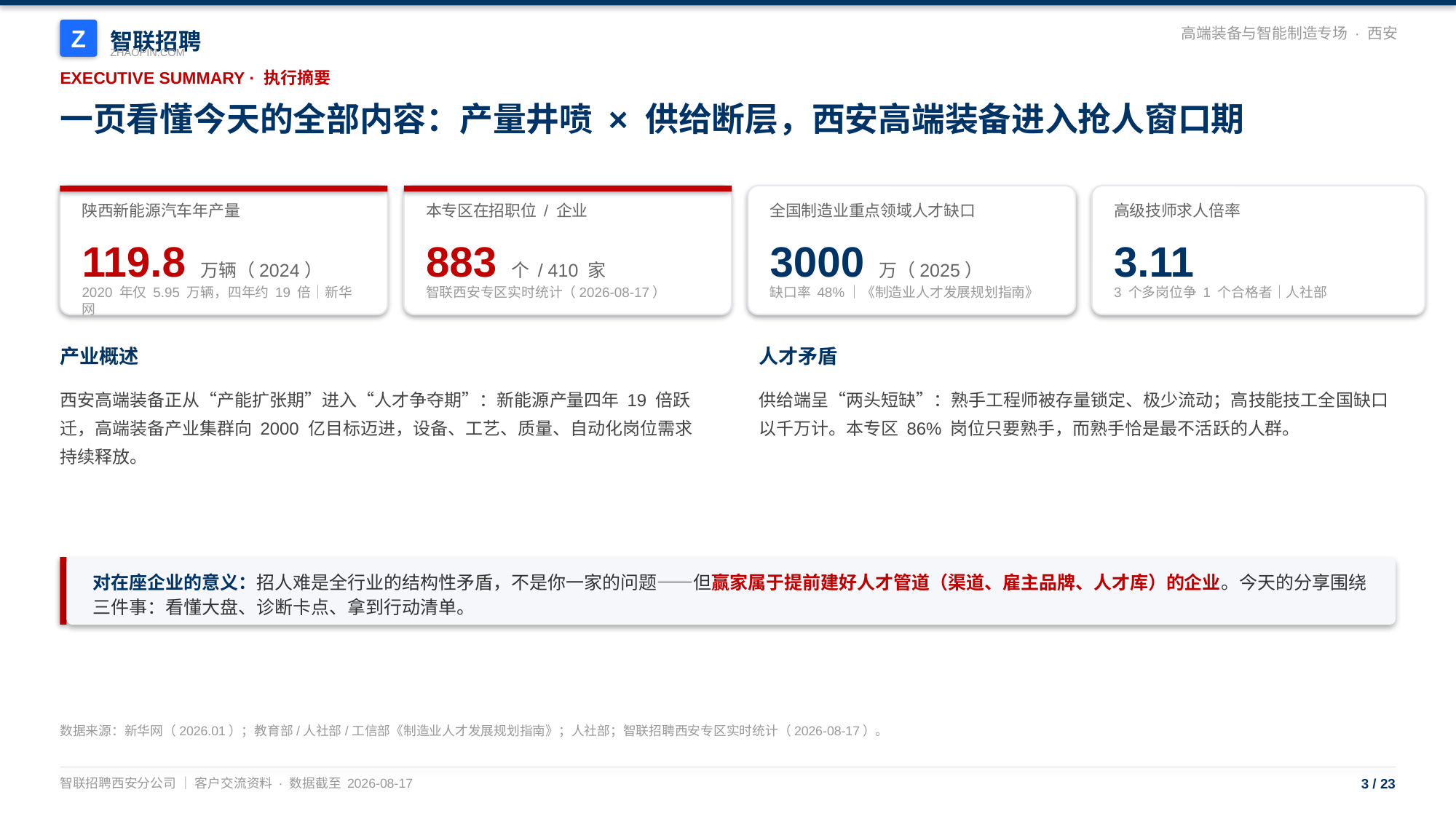

智联招聘
Z
高端装备与智能制造专场 · 西安
ZHAOPIN.COM
EXECUTIVE SUMMARY · 执行摘要
一页看懂今天的全部内容：产量井喷 × 供给断层，西安高端装备进入抢人窗口期

陕西新能源汽车年产量
本专区在招职位 / 企业
全国制造业重点领域人才缺口
高级技师求人倍率
119.8  万辆（2024）
883  个 / 410 家
3000  万（2025）
3.11
2020 年仅 5.95 万辆，四年约 19 倍｜新华网
智联西安专区实时统计（2026-08-17）
缺口率 48%｜《制造业人才发展规划指南》
3 个多岗位争 1 个合格者｜人社部
产业概述
人才矛盾
西安高端装备正从“产能扩张期”进入“人才争夺期”：新能源产量四年 19 倍跃迁，高端装备产业集群向 2000 亿目标迈进，设备、工艺、质量、自动化岗位需求持续释放。
供给端呈“两头短缺”：熟手工程师被存量锁定、极少流动；高技能技工全国缺口以千万计。本专区 86% 岗位只要熟手，而熟手恰是最不活跃的人群。

对在座企业的意义：招人难是全行业的结构性矛盾，不是你一家的问题——但赢家属于提前建好人才管道（渠道、雇主品牌、人才库）的企业。今天的分享围绕三件事：看懂大盘、诊断卡点、拿到行动清单。
数据来源：新华网（2026.01）；教育部/人社部/工信部《制造业人才发展规划指南》；人社部；智联招聘西安专区实时统计（2026-08-17）。

智联招聘西安分公司 ｜ 客户交流资料 · 数据截至 2026-08-17
3 / 23